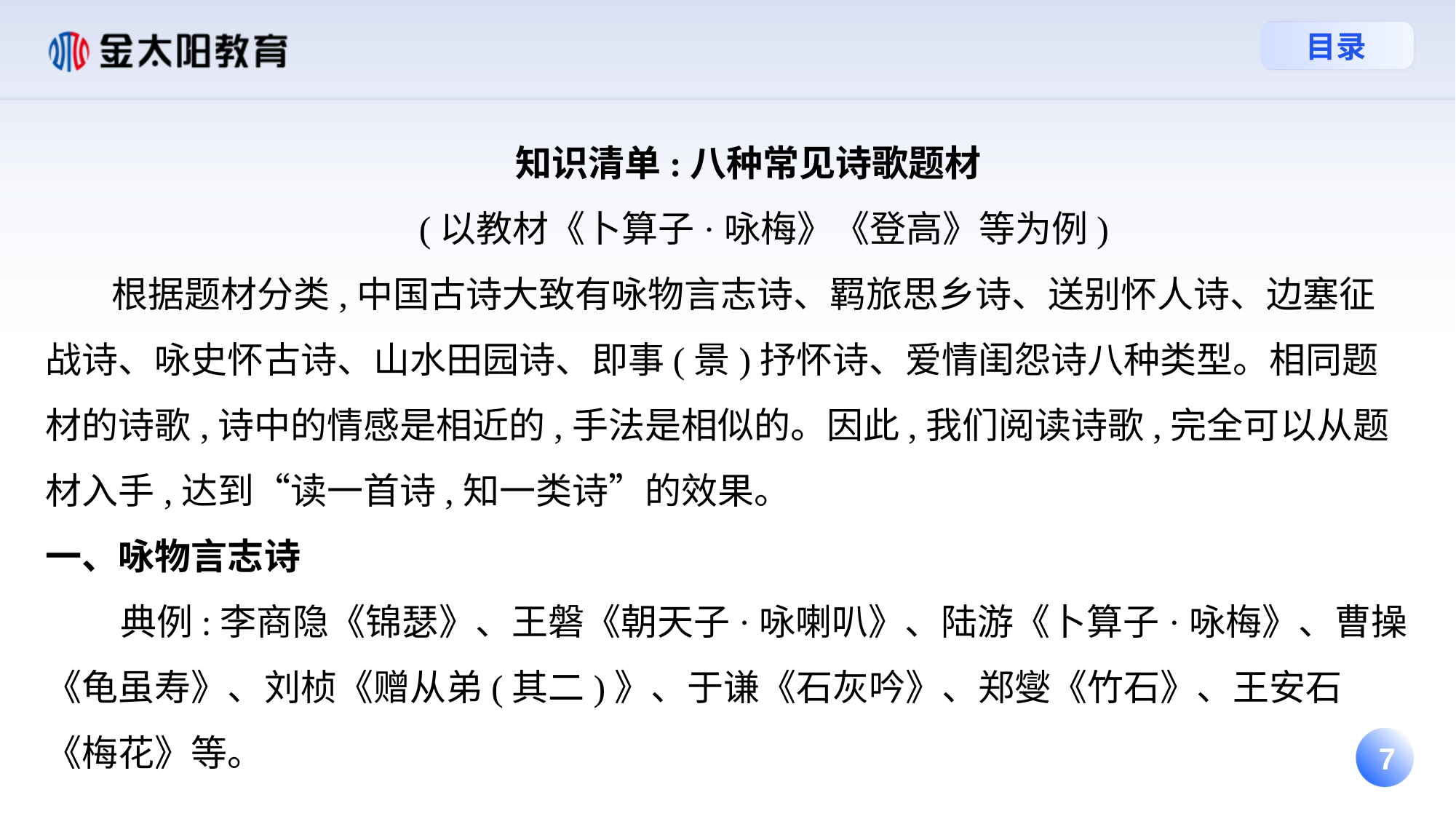

知识清单:八种常见诗歌题材
        (以教材《卜算子·咏梅》《登高》等为例)
       根据题材分类,中国古诗大致有咏物言志诗、羁旅思乡诗、送别怀人诗、边塞征战诗、咏史怀古诗、山水田园诗、即事(景)抒怀诗、爱情闺怨诗八种类型。相同题材的诗歌,诗中的情感是相近的,手法是相似的。因此,我们阅读诗歌,完全可以从题材入手,达到“读一首诗,知一类诗”的效果。
一、咏物言志诗
        典例:李商隐《锦瑟》、王磐《朝天子·咏喇叭》、陆游《卜算子·咏梅》、曹操《龟虽寿》、刘桢《赠从弟(其二)》、于谦《石灰吟》、郑燮《竹石》、王安石《梅花》等。